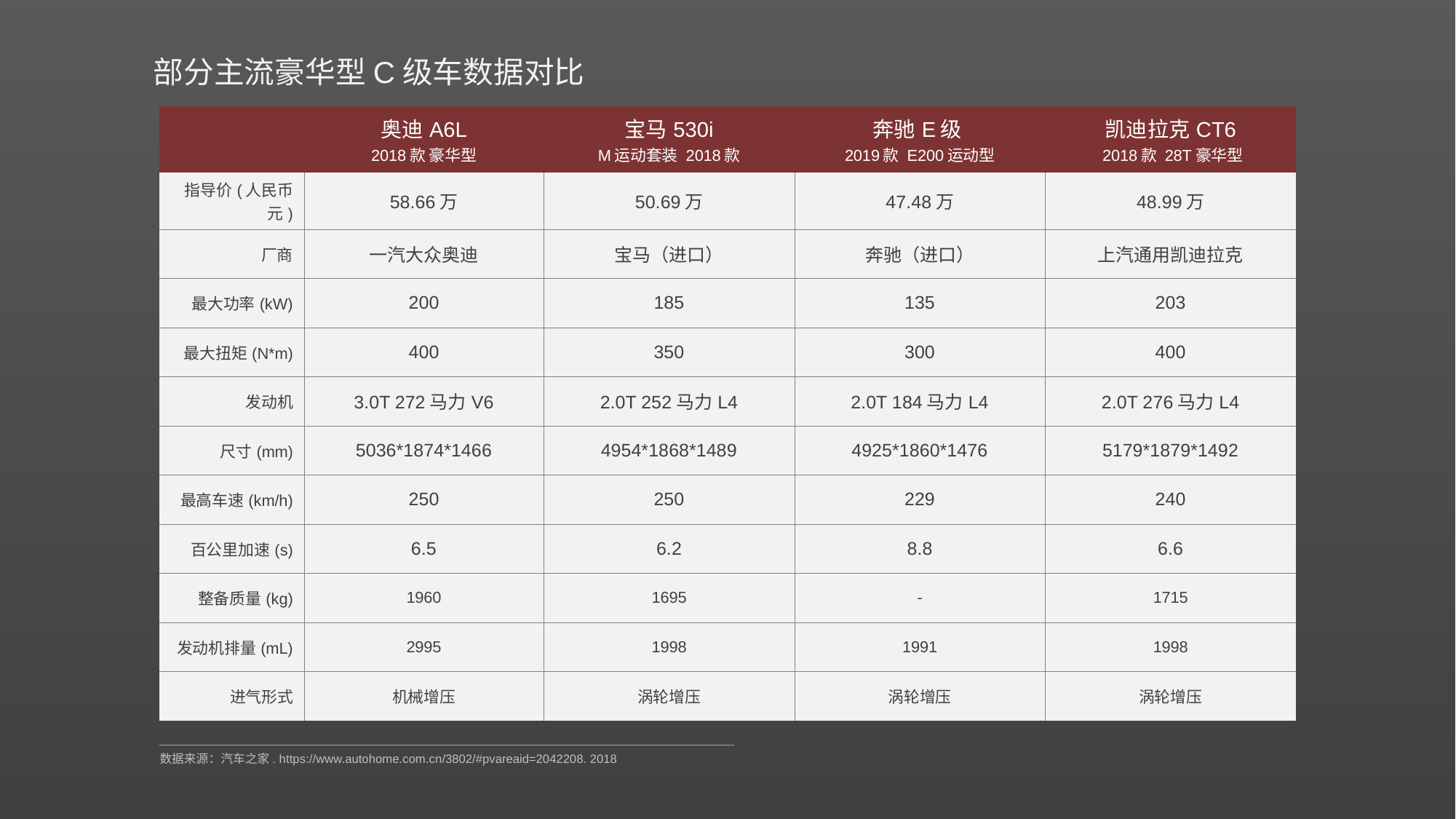

部分主流豪华型C级车数据对比
|  | 奥迪A6L 2018款 豪华型 | 宝马530i M运动套装 2018款 | 奔驰E级 2019款 E200运动型 | 凯迪拉克CT6 2018款 28T豪华型 |
| --- | --- | --- | --- | --- |
| 指导价(人民币元) | 58.66万 | 50.69万 | 47.48万 | 48.99万 |
| 厂商 | 一汽大众奥迪 | 宝马（进口） | 奔驰（进口） | 上汽通用凯迪拉克 |
| 最大功率(kW) | 200 | 185 | 135 | 203 |
| 最大扭矩(N\*m) | 400 | 350 | 300 | 400 |
| 发动机 | 3.0T 272马力V6 | 2.0T 252马力L4 | 2.0T 184马力L4 | 2.0T 276马力L4 |
| 尺寸(mm) | 5036\*1874\*1466 | 4954\*1868\*1489 | 4925\*1860\*1476 | 5179\*1879\*1492 |
| 最高车速(km/h) | 250 | 250 | 229 | 240 |
| 百公里加速(s) | 6.5 | 6.2 | 8.8 | 6.6 |
| 整备质量(kg) | 1960 | 1695 | - | 1715 |
| 发动机排量(mL) | 2995 | 1998 | 1991 | 1998 |
| 进气形式 | 机械增压 | 涡轮增压 | 涡轮增压 | 涡轮增压 |
数据来源：汽车之家. https://www.autohome.com.cn/3802/#pvareaid=2042208. 2018